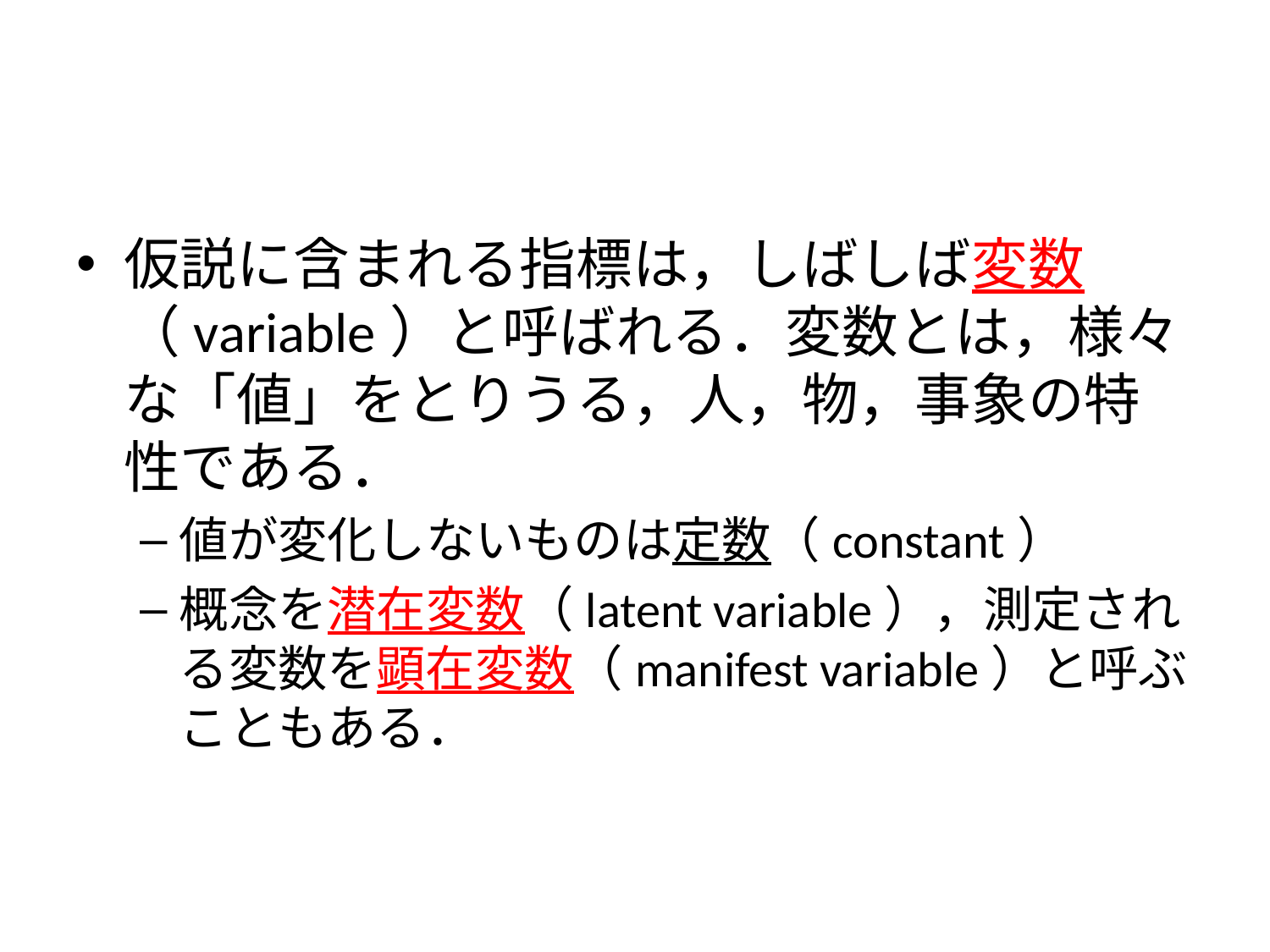

#
仮説に含まれる指標は，しばしば変数（variable）と呼ばれる．変数とは，様々な「値」をとりうる，人，物，事象の特性である．
値が変化しないものは定数（constant）
概念を潜在変数（latent variable），測定される変数を顕在変数（manifest variable）と呼ぶこともある．